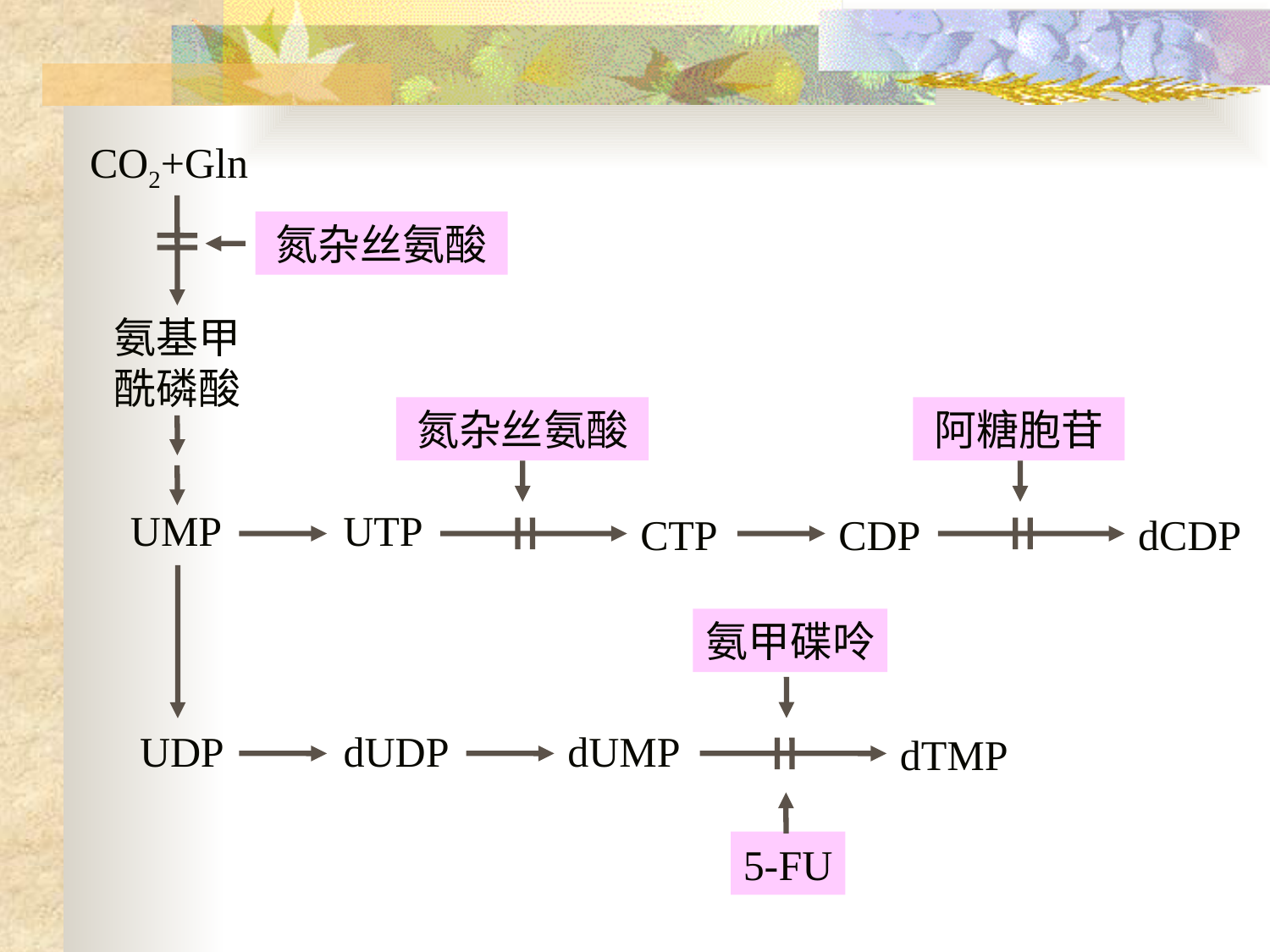

CO2+Gln

氮杂丝氨酸

氨基甲酰磷酸
氮杂丝氨酸
阿糖胞苷

UMP
UTP
CTP
CDP
dCDP

UDP
dUDP
dUMP
dTMP

氨甲碟呤

5-FU